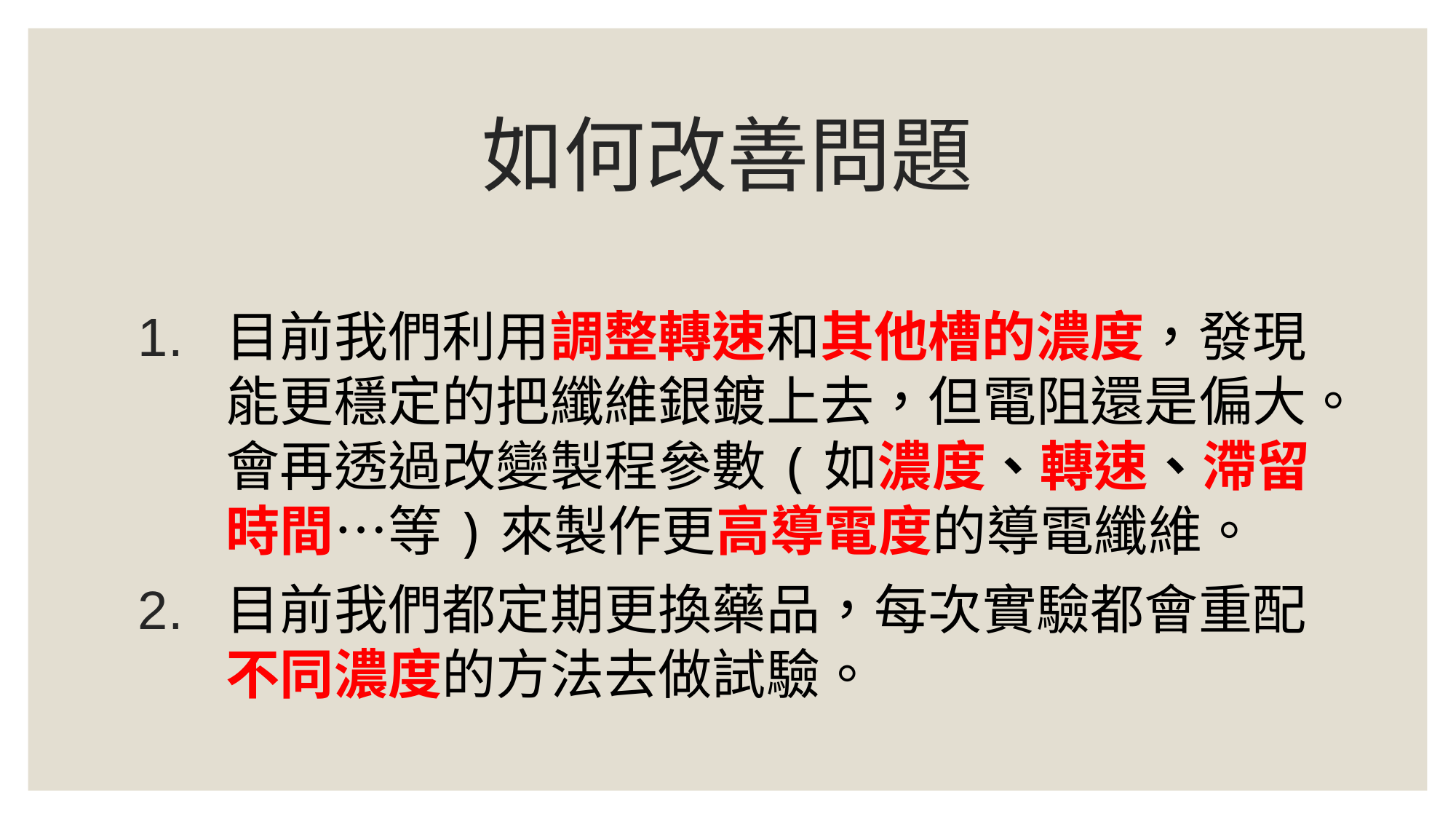

# 如何改善問題

目前我們利用調整轉速和其他槽的濃度，發現能更穩定的把纖維銀鍍上去，但電阻還是偏大。會再透過改變製程參數(如濃度、轉速、滯留時間…等)來製作更高導電度的導電纖維。
目前我們都定期更換藥品，每次實驗都會重配不同濃度的方法去做試驗。